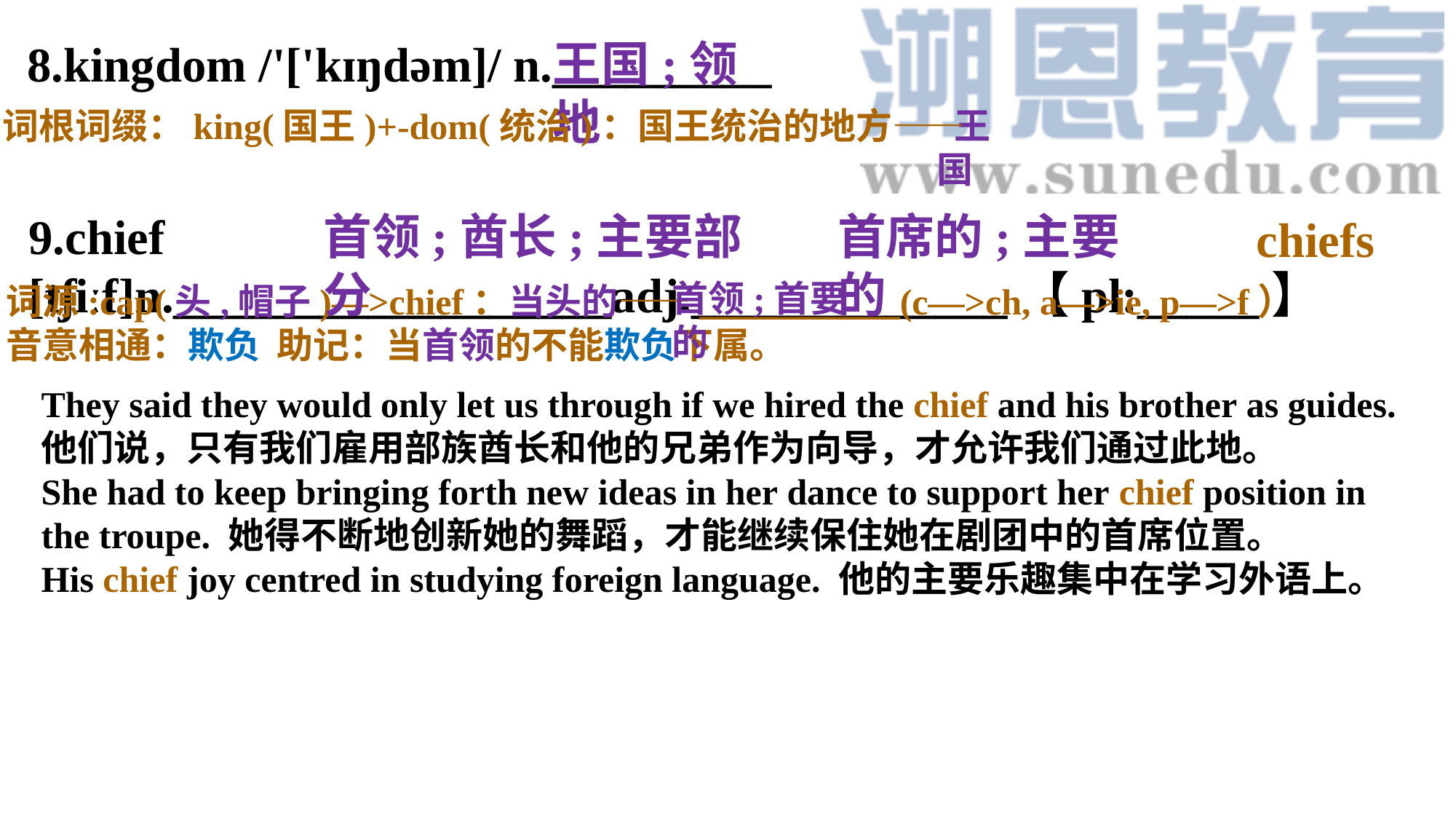

8.kingdom /'['kɪŋdəm]/ n._________

王国;领地
词根词缀：king(国王)+-dom(统治)：国王统治的地方——
 王国
9.chief [tʃiːf]n.__________________adj._____________【pl:_____】
首领;酋长;主要部分
首席的;主要的
chiefs
首领;首要的
词源:cap(头,帽子)—>chief：当头的——___________(c—>ch, a—>ie, p—>f）
音意相通：欺负  助记：当首领的不能欺负下属。
They said they would only let us through if we hired the chief and his brother as guides.
他们说，只有我们雇用部族酋长和他的兄弟作为向导，才允许我们通过此地。
She had to keep bringing forth new ideas in her dance to support her chief position in
the troupe. 她得不断地创新她的舞蹈，才能继续保住她在剧团中的首席位置。
His chief joy centred in studying foreign language. 他的主要乐趣集中在学习外语上。